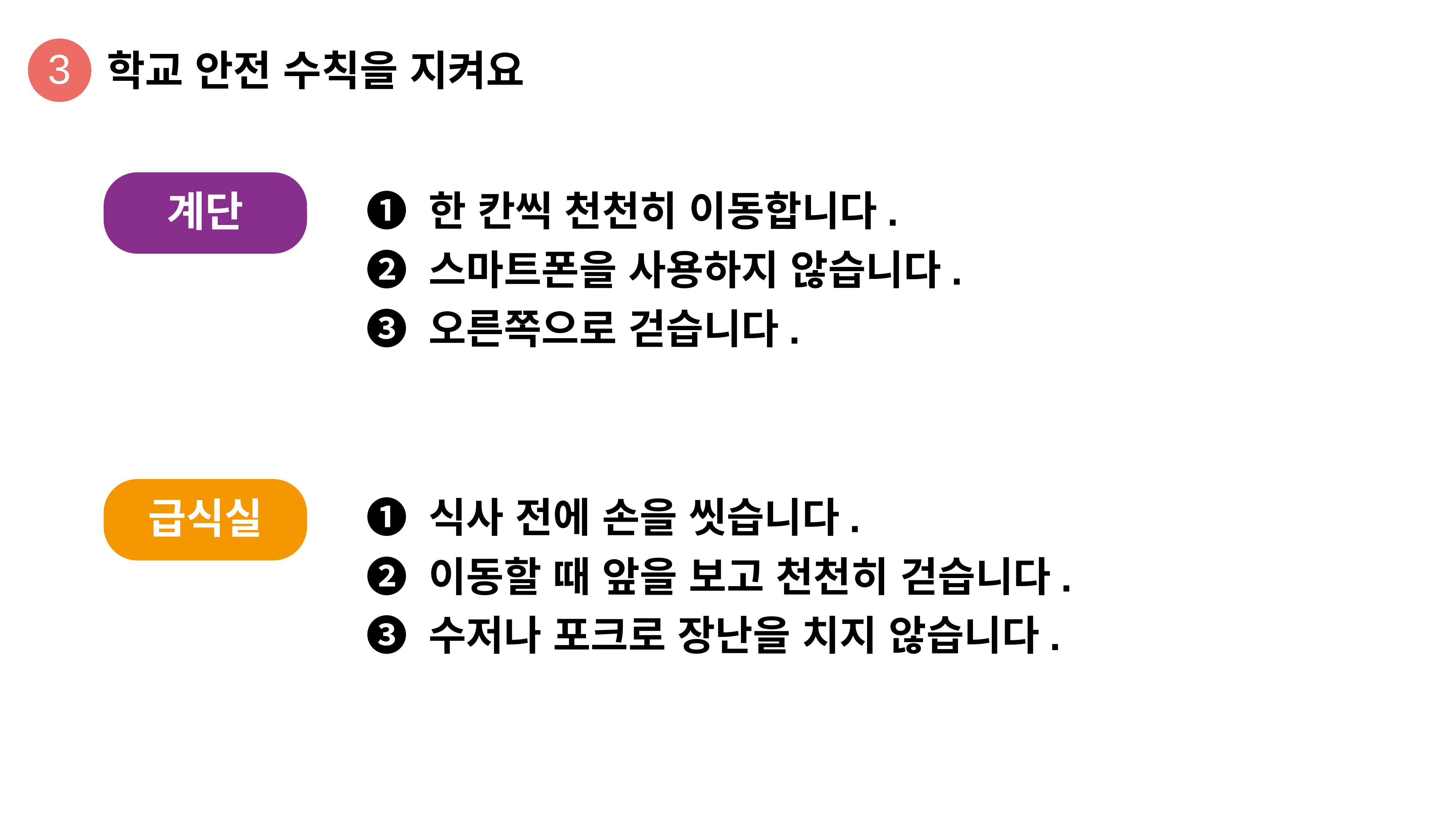

3
학교 안전 수칙을 지켜요

➊ 한 칸씩 천천히 이동합니다.
➋ 스마트폰을 사용하지 않습니다.
➌ 오른쪽으로 걷습니다.
계단

➊ 식사 전에 손을 씻습니다.
➋ 이동할 때 앞을 보고 천천히 걷습니다.
➌ 수저나 포크로 장난을 치지 않습니다.
급식실